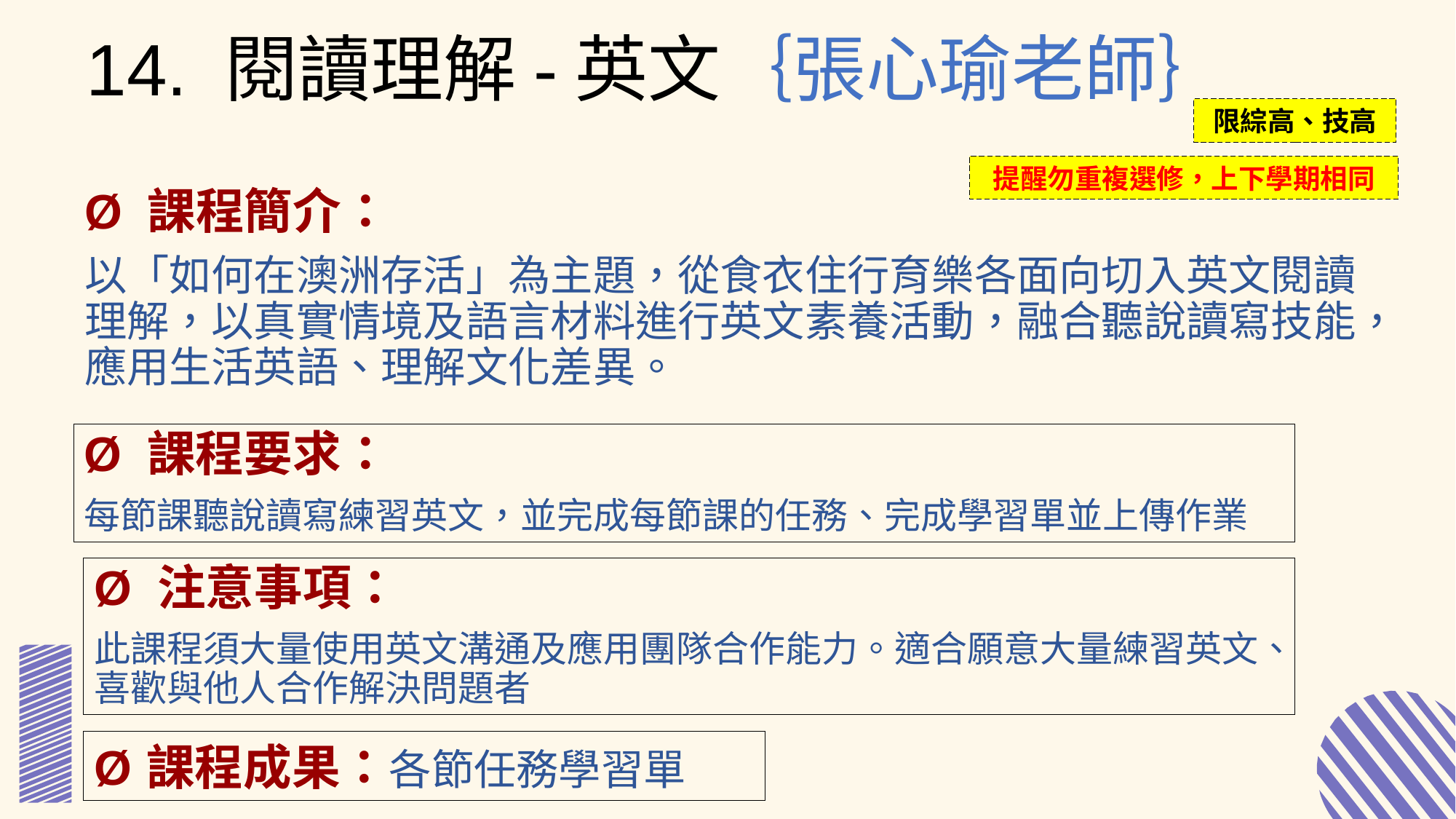

14. 閱讀理解-英文｛張心瑜老師｝
限綜高、技高
Ø 課程簡介：
以「如何在澳洲存活」為主題，從食衣住行育樂各面向切入英文閱讀理解，以真實情境及語言材料進行英文素養活動，融合聽說讀寫技能，應用生活英語、理解文化差異。

提醒勿重複選修，上下學期相同
Ø 課程要求：
每節課聽說讀寫練習英文，並完成每節課的任務、完成學習單並上傳作業
Ø 注意事項：
此課程須大量使用英文溝通及應用團隊合作能力。適合願意大量練習英文、喜歡與他人合作解決問題者
Ø 課程成果：各節任務學習單